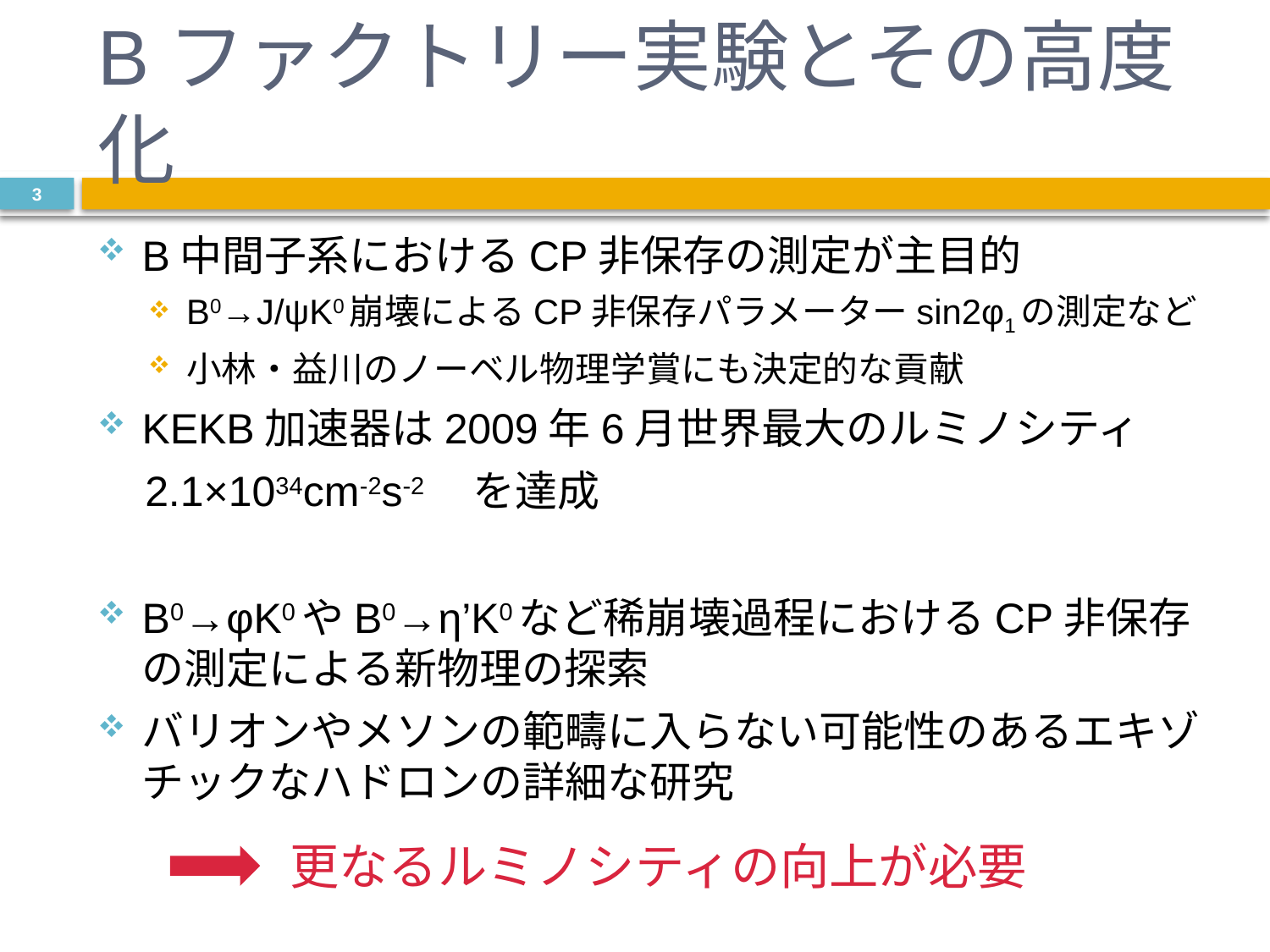

# Bファクトリー実験とその高度化
3
B中間子系におけるCP非保存の測定が主目的
B0→J/ψK0崩壊によるCP非保存パラメーターsin2φ1の測定など
小林・益川のノーベル物理学賞にも決定的な貢献
KEKB加速器は2009年6月世界最大のルミノシティ
    2.1×1034cm-2s-2　を達成

B0→φK0やB0→η’K0など稀崩壊過程におけるCP非保存の測定による新物理の探索
バリオンやメソンの範疇に入らない可能性のあるエキゾチックなハドロンの詳細な研究

更なるルミノシティの向上が必要